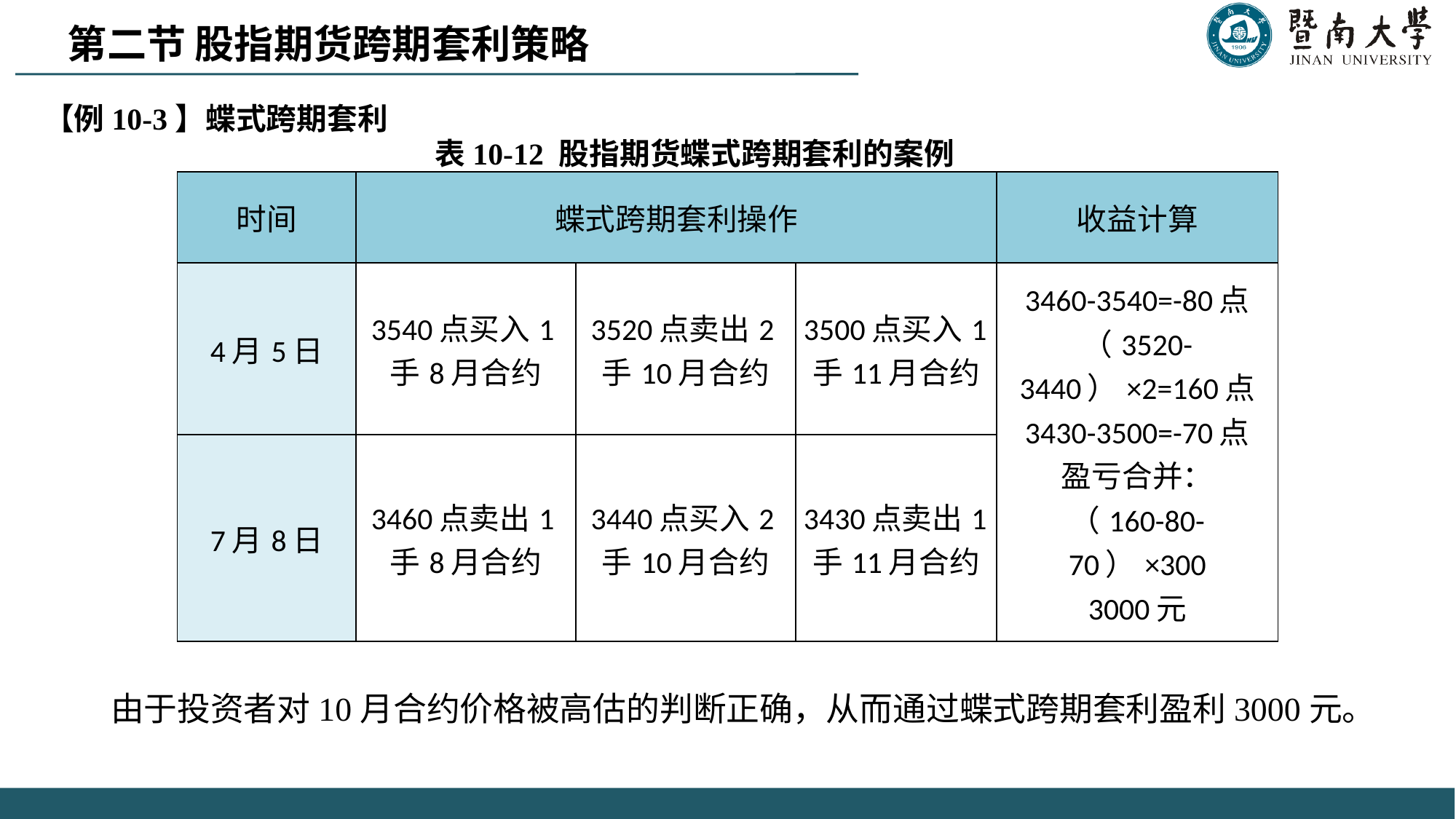

第二节 股指期货跨期套利策略
【例10-3】蝶式跨期套利

表10-12 股指期货蝶式跨期套利的案例
| 时间 | 蝶式跨期套利操作 |  |  | 收益计算 |
| --- | --- | --- | --- | --- |
| 4月5日 | 3540点买入1手8月合约 | 3520点卖出2手10月合约 | 3500点买入1手11月合约 | 3460-3540=-80点 （3520-3440）×2=160点 3430-3500=-70点 盈亏合并： （160-80-70）×300 3000元 |
| 7月8日 | 3460点卖出1手8月合约 | 3440点买入2手10月合约 | 3430点卖出1手11月合约 |  |
由于投资者对10月合约价格被高估的判断正确，从而通过蝶式跨期套利盈利3000元。